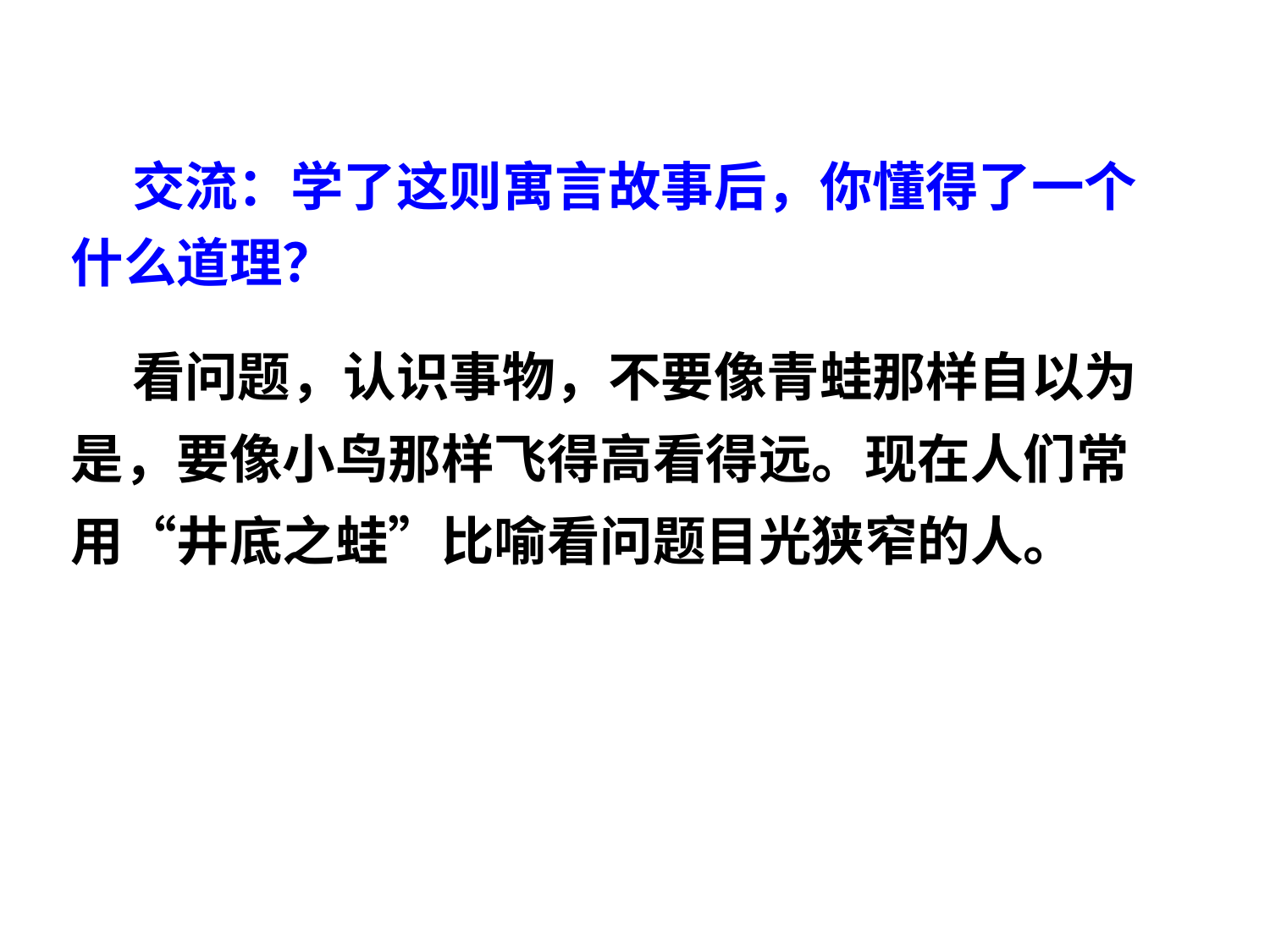

交流：学了这则寓言故事后，你懂得了一个什么道理？
    看问题，认识事物，不要像青蛙那样自以为是，要像小鸟那样飞得高看得远。现在人们常用“井底之蛙”比喻看问题目光狭窄的人。